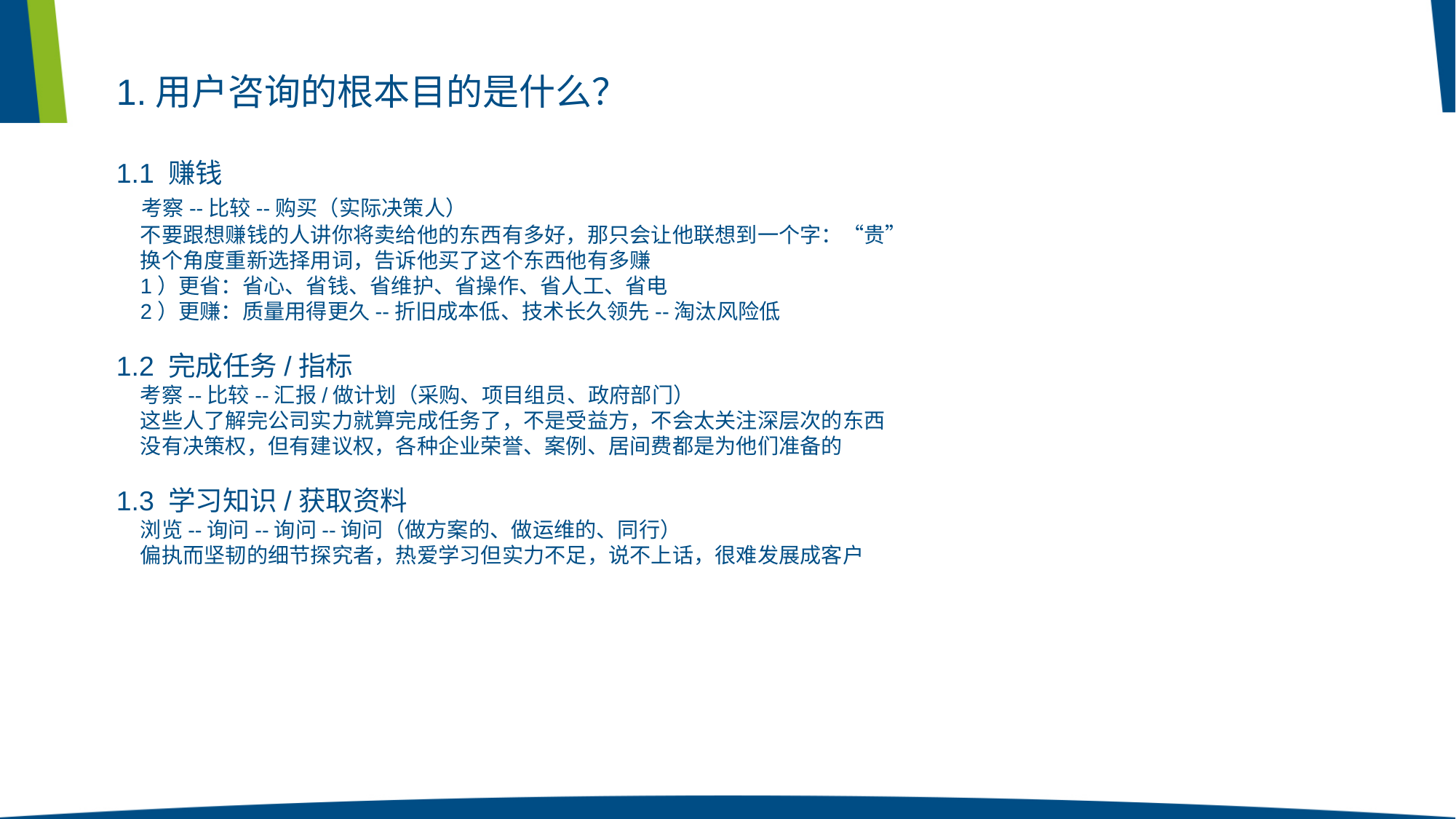

1.用户咨询的根本目的是什么？

1.1 赚钱
   考察--比较--购买（实际决策人）
    不要跟想赚钱的人讲你将卖给他的东西有多好，那只会让他联想到一个字：“贵”
    换个角度重新选择用词，告诉他买了这个东西他有多赚
    1）更省：省心、省钱、省维护、省操作、省人工、省电
    2）更赚：质量用得更久--折旧成本低、技术长久领先--淘汰风险低

1.2 完成任务/指标
    考察--比较--汇报/做计划（采购、项目组员、政府部门）
    这些人了解完公司实力就算完成任务了，不是受益方，不会太关注深层次的东西
    没有决策权，但有建议权，各种企业荣誉、案例、居间费都是为他们准备的

1.3 学习知识/获取资料
    浏览--询问--询问--询问（做方案的、做运维的、同行）
    偏执而坚韧的细节探究者，热爱学习但实力不足，说不上话，很难发展成客户